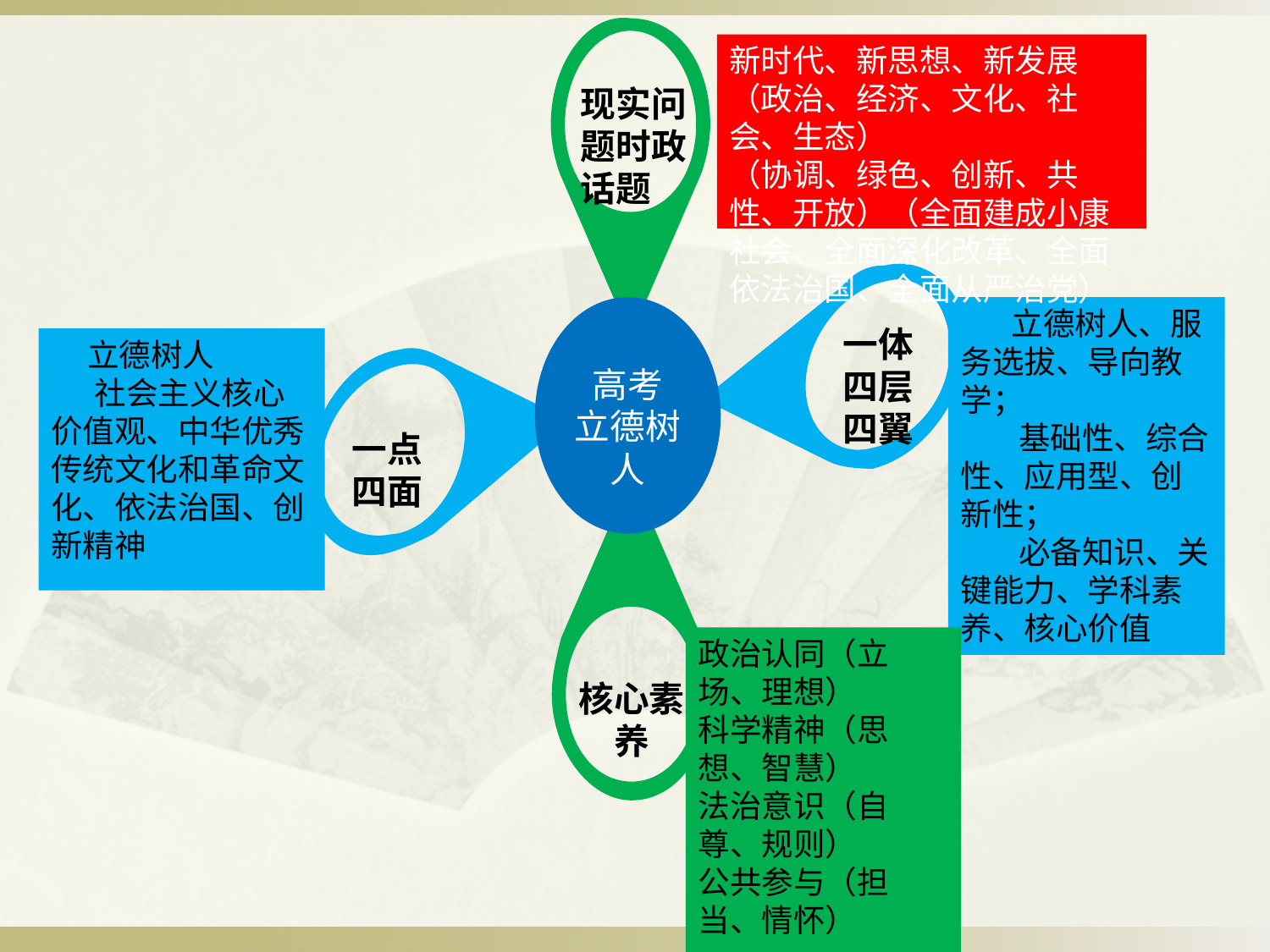

现实问题时政话题

核心素养
新时代、新思想、新发展
（政治、经济、文化、社会、生态）
（协调、绿色、创新、共性、开放）（全面建成小康社会、全面深化改革、全面依法治国、全面从严治党）

一体
四层四翼

一点四面
高考
立德树人
      立德树人、服务选拔、导向教学；
       基础性、综合性、应用型、创新性；
       必备知识、关键能力、学科素养、核心价值

    立德树人
     社会主义核心价值观、中华优秀传统文化和革命文化、依法治国、创新精神
政治认同（立场、理想）
科学精神（思想、智慧）
法治意识（自尊、规则）
公共参与（担当、情怀）